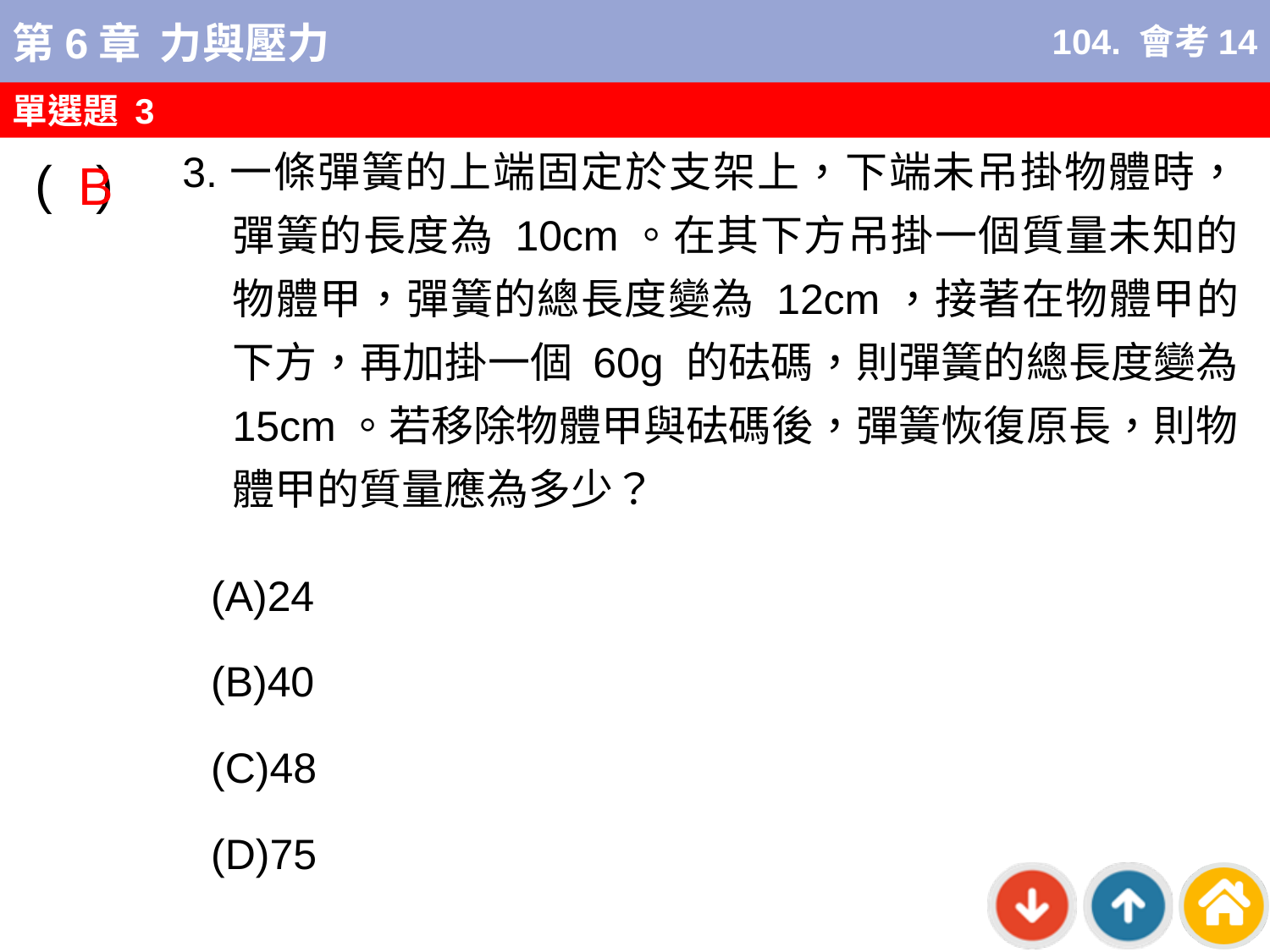

104. 會考14
單選題 3
B
3.一條彈簧的上端固定於支架上，下端未吊掛物體時，彈簧的長度為 10cm。在其下方吊掛一個質量未知的物體甲，彈簧的總長度變為 12cm，接著在物體甲的下方，再加掛一個 60g 的砝碼，則彈簧的總長度變為 15cm。若移除物體甲與砝碼後，彈簧恢復原長，則物體甲的質量應為多少？
(   )
(A)24
(B)40
(C)48
(D)75